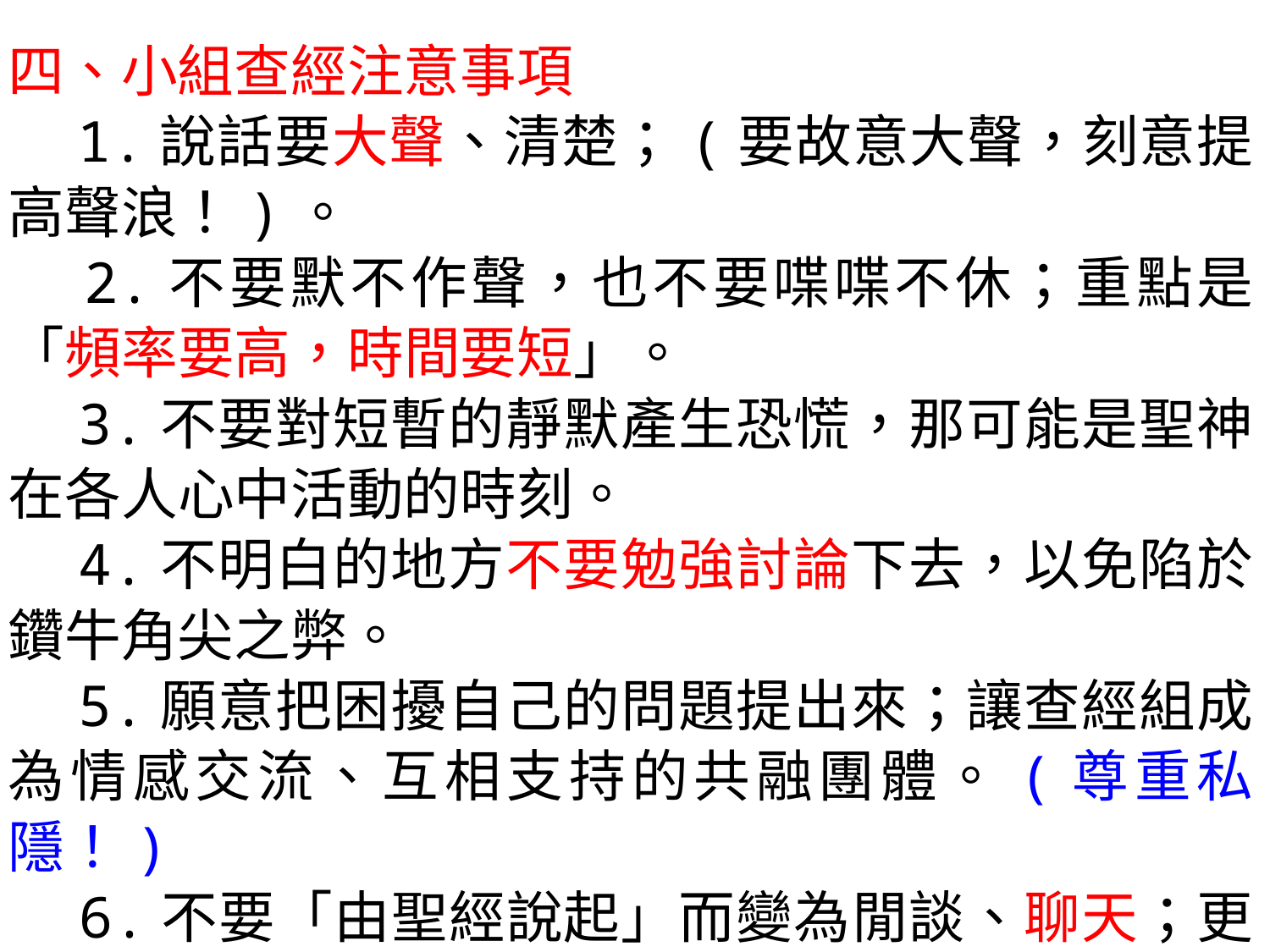

四、小組查經注意事項
  1.說話要大聲、清楚；(要故意大聲，刻意提高聲浪！)。
  2.不要默不作聲，也不要喋喋不休；重點是「頻率要高，時間要短」。
  3.不要對短暫的靜默產生恐慌，那可能是聖神在各人心中活動的時刻。
  4.不明白的地方不要勉強討論下去，以免陷於鑽牛角尖之弊。
  5.願意把困擾自己的問題提出來；讓查經組成為情感交流、互相支持的共融團體。(尊重私隱！)
　6.不要「由聖經說起」而變為閒談、聊天；更不要使聖經分享成為搬弄是非或「公審判」的場所！